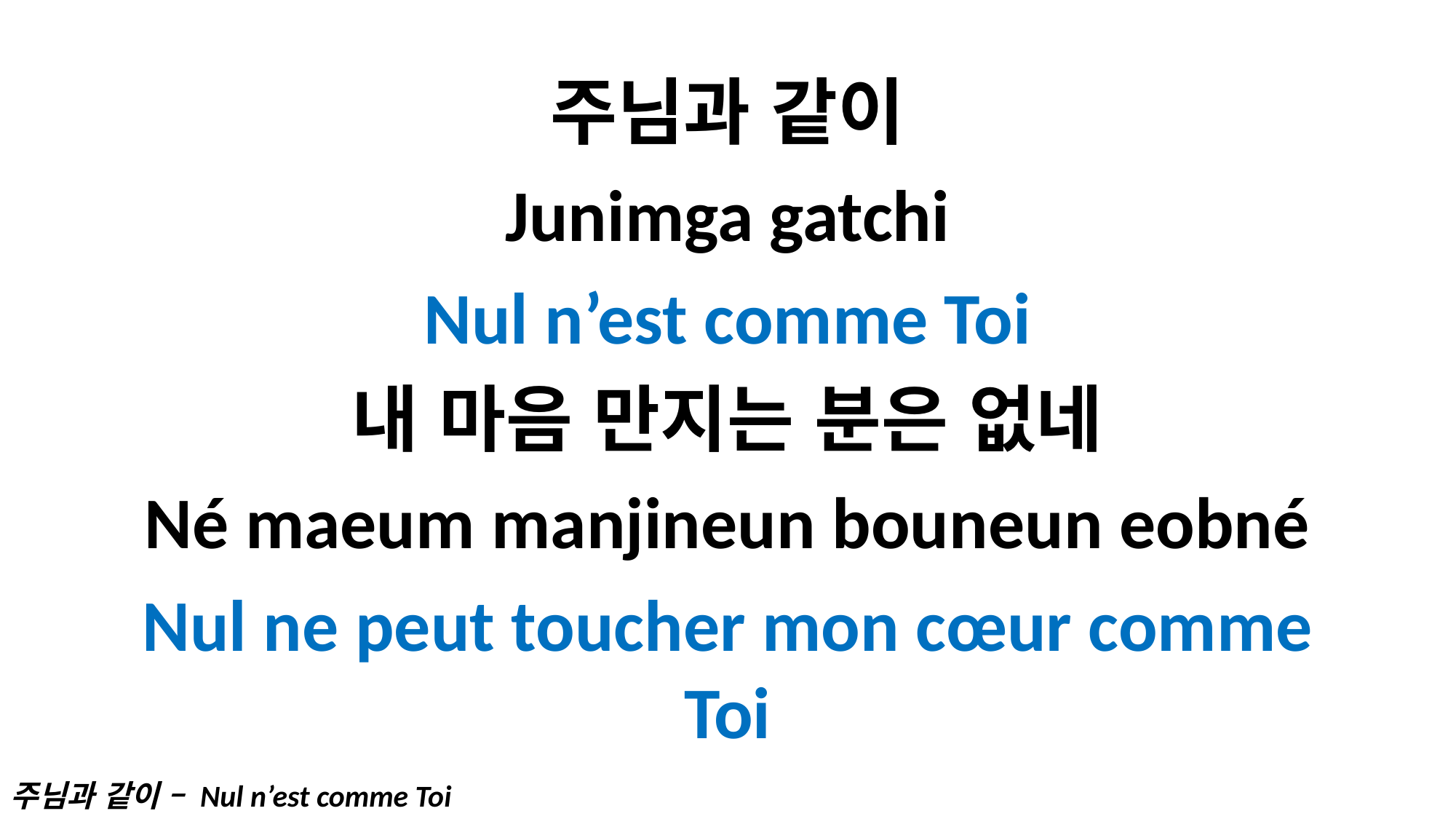

주님과 같이
Junimga gatchi
Nul n’est comme Toi
내 마음 만지는 분은 없네
Né maeum manjineun bouneun eobné
Nul ne peut toucher mon cœur comme Toi
주님과 같이 – Nul n’est comme Toi